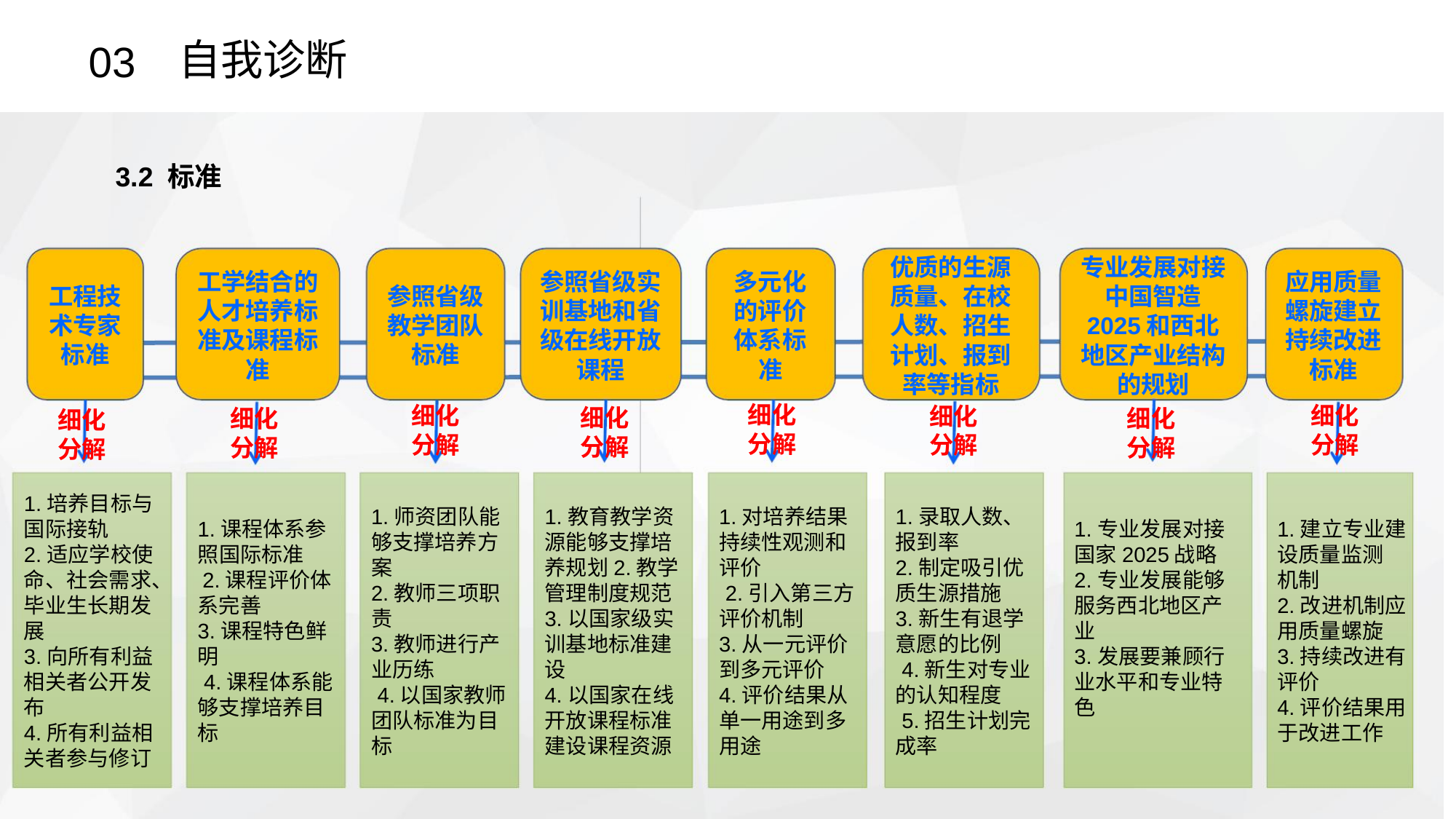

03
自我诊断

3.2 标准
优质的生源
质量、在校
人数、招生
计划、报到
率等指标
细化
专业发展对接
中国智造
2025和西北
地区产业结构
的规划
工学结合的
人才培养标
准及课程标
准
参照省级实
训基地和省
级在线开放
课程
多元化
的评价
体系标
准
应用质量
螺旋建立
持续改进
标准
工程技
术专家
标准
参照省级
教学团队
标准
细化
分解
细化
分解
细化
分解
细化
分解
细化
分解
细化
分解
细化
分解
分解
1.培养目标与
国际接轨
1.师资团队能
够支撑培养方
案
2.教师三项职
责
3.教师进行产
业历练
4.以国家教师
团队标准为目
标
1.教育教学资
源能够支撑培
养规划2.教学
管理制度规范
3.以国家级实
训基地标准建
设
4.以国家在线
开放课程标准
建设课程资源
1.对培养结果
持续性观测和
评价
2.引入第三方
评价机制
3.从一元评价
到多元评价
4.评价结果从
单一用途到多
用途
1.录取人数、
报到率
1.课程体系参
1.专业发展对接
国家2025战略
2.专业发展能够
服务西北地区产
业
3.发展要兼顾行
业水平和专业特
色
1.建立专业建
设质量监测
机制
2.改进机制应
用质量螺旋
3.持续改进有
评价
2.适应学校使
照国际标准
2.制定吸引优
质生源措施
3.新生有退学
意愿的比例
4.新生对专业
的认知程度
5.招生计划完
成率
命、社会需求、 2.课程评价体
毕业生长期发
展
3.向所有利益
相关者公开发
布
4.所有利益相
关者参与修订
系完善
3.课程特色鲜
明
4.课程体系能
够支撑培养目
标
4.评价结果用
于改进工作